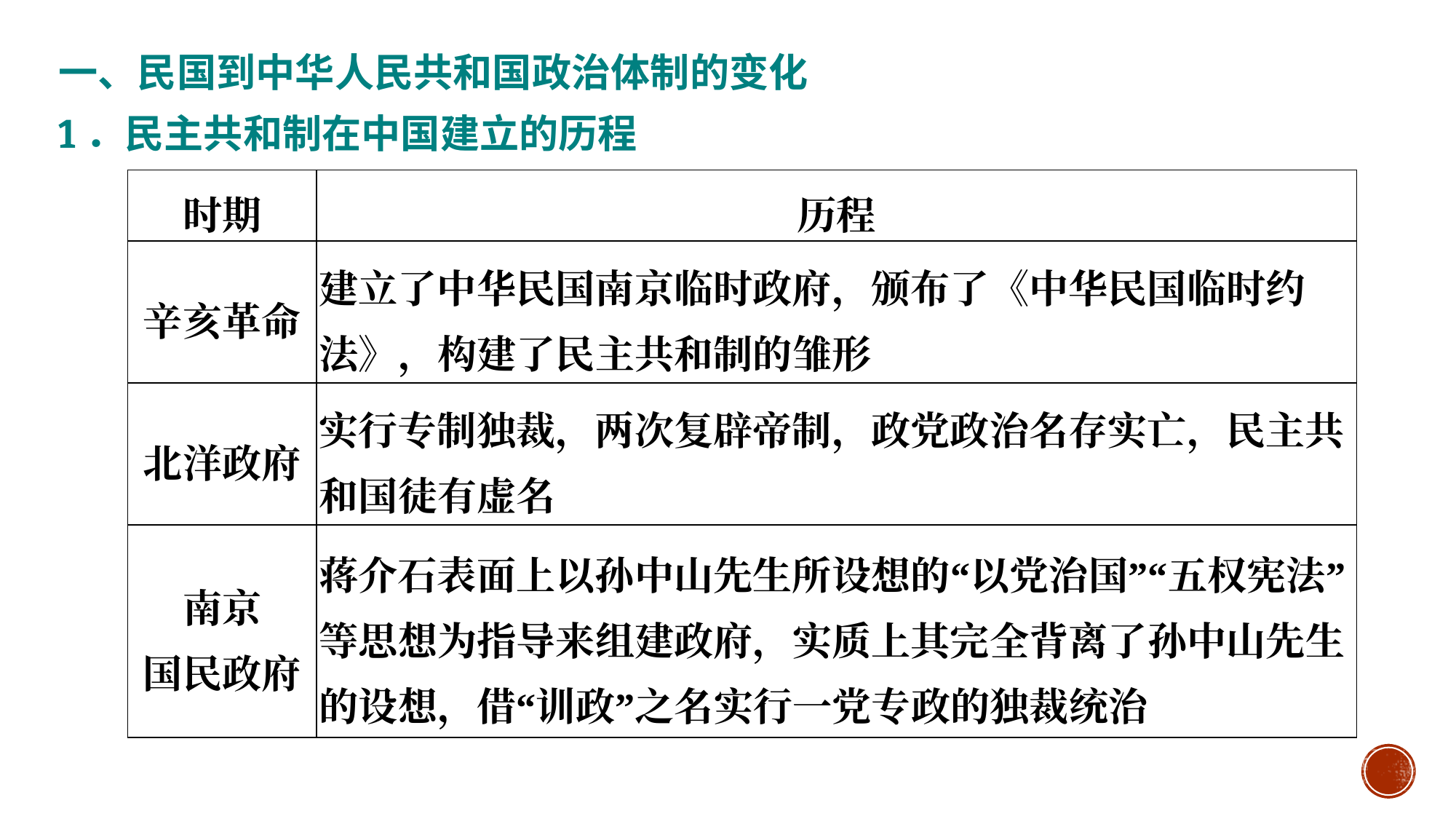

一、民国到中华人民共和国政治体制的变化
1．民主共和制在中国建立的历程
#
| 时期 | 历程 |
| --- | --- |
| 辛亥革命 | 建立了中华民国南京临时政府，颁布了《中华民国临时约法》，构建了民主共和制的雏形 |
| 北洋政府 | 实行专制独裁，两次复辟帝制，政党政治名存实亡，民主共和国徒有虚名 |
| 南京 国民政府 | 蒋介石表面上以孙中山先生所设想的“以党治国”“五权宪法”等思想为指导来组建政府，实质上其完全背离了孙中山先生的设想，借“训政”之名实行一党专政的独裁统治 |